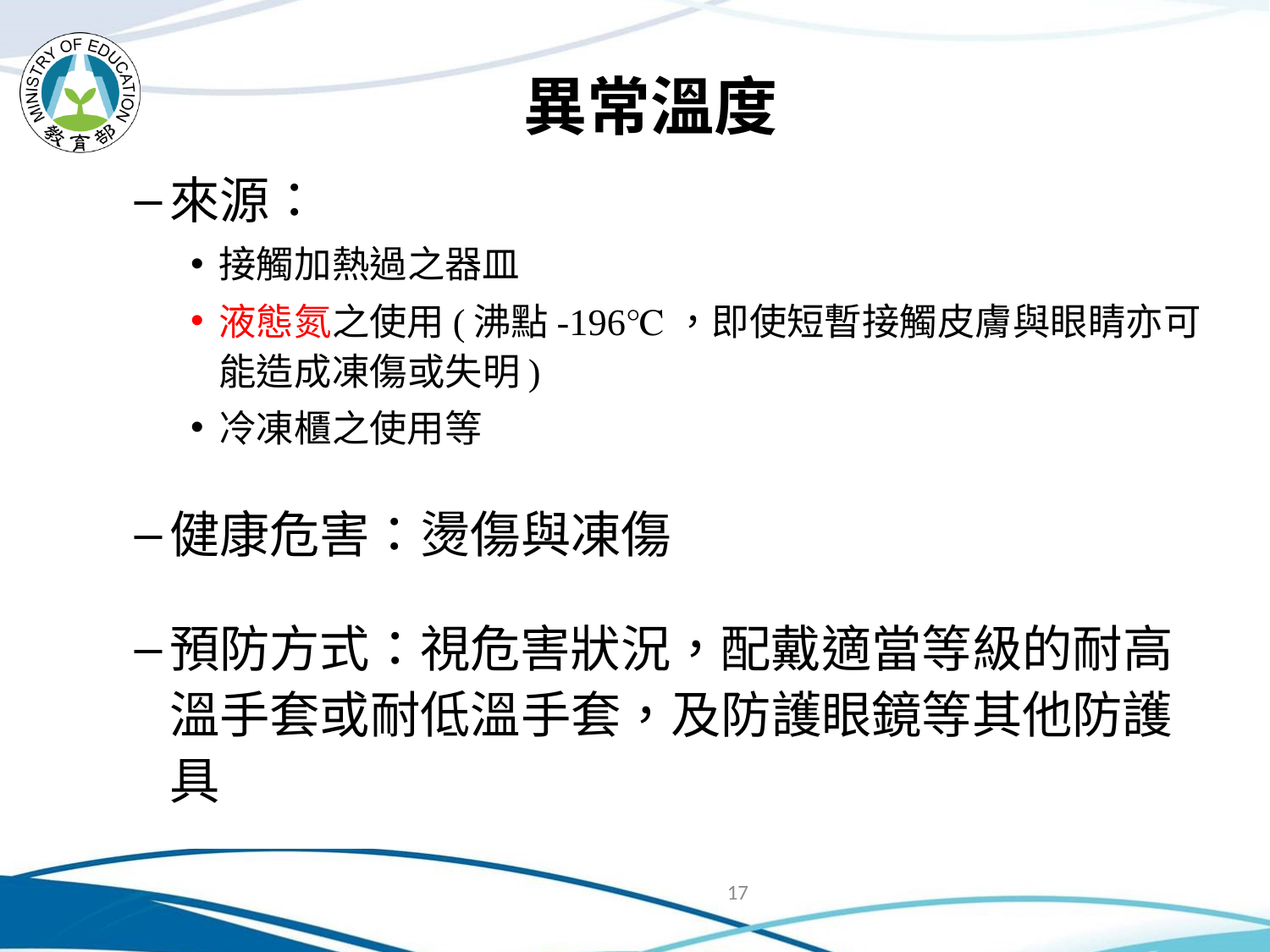

# 異常溫度
來源：
接觸加熱過之器皿
液態氮之使用(沸點-196℃，即使短暫接觸皮膚與眼睛亦可能造成凍傷或失明)
冷凍櫃之使用等

健康危害：燙傷與凍傷

預防方式：視危害狀況，配戴適當等級的耐高溫手套或耐低溫手套，及防護眼鏡等其他防護具
17